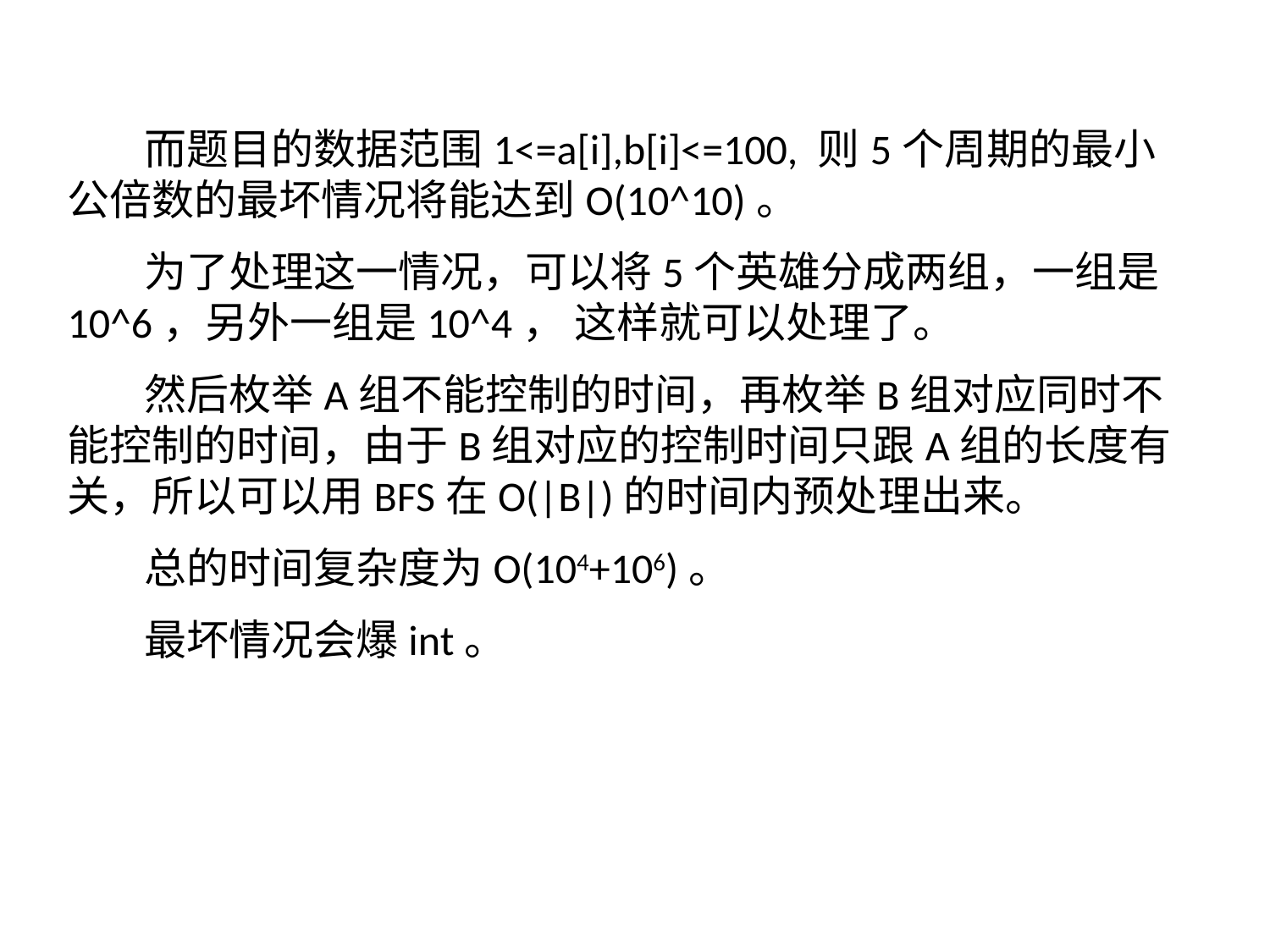

而题目的数据范围1<=a[i],b[i]<=100, 则5个周期的最小公倍数的最坏情况将能达到O(10^10)。
       为了处理这一情况，可以将5个英雄分成两组，一组是10^6，另外一组是10^4， 这样就可以处理了。
       然后枚举A组不能控制的时间，再枚举B组对应同时不能控制的时间，由于B组对应的控制时间只跟A组的长度有关，所以可以用BFS在O(|B|)的时间内预处理出来。
       总的时间复杂度为O(104+106)。
       最坏情况会爆int。